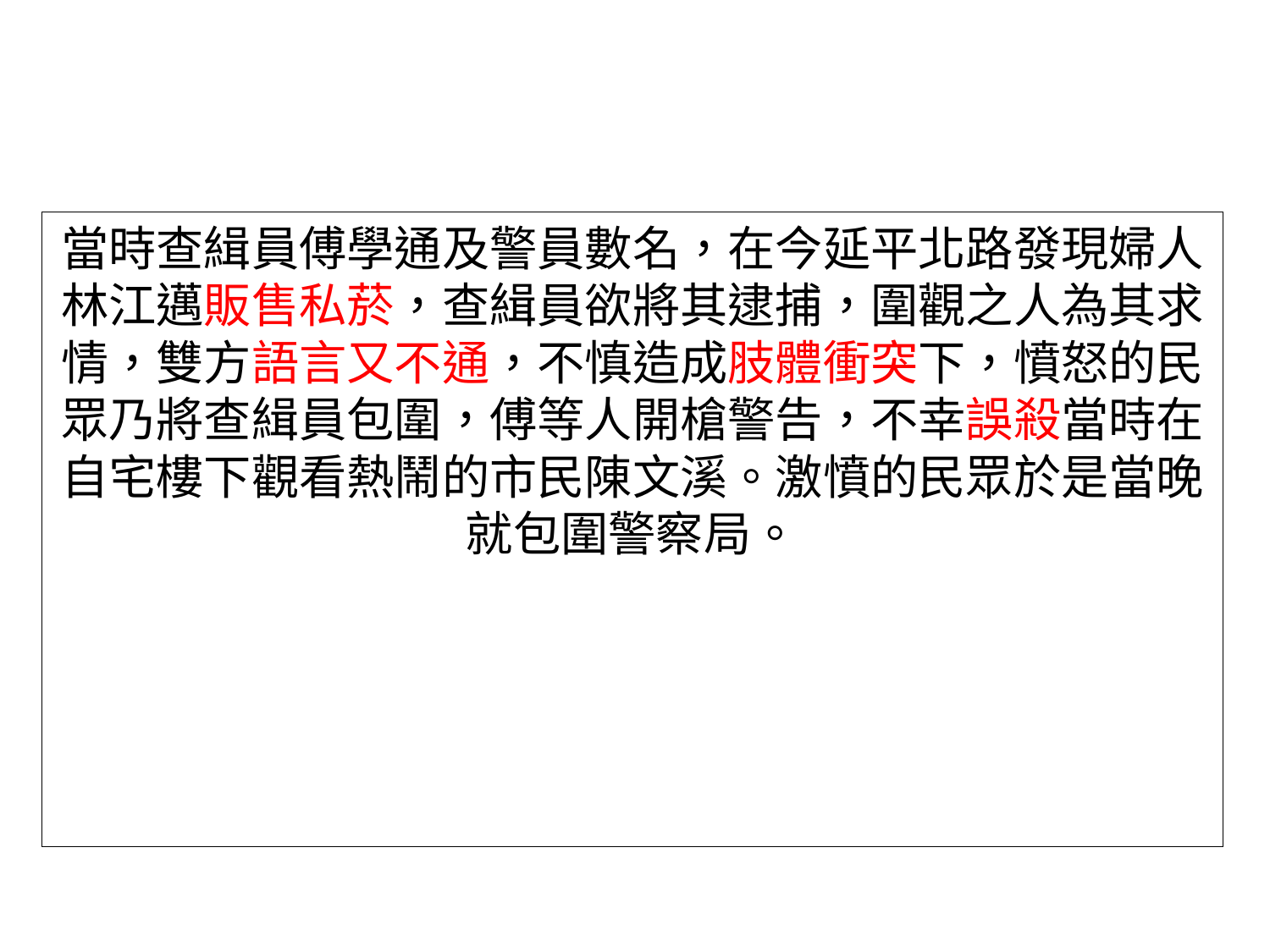

當時查緝員傅學通及警員數名，在今延平北路發現婦人林江邁販售私菸，查緝員欲將其逮捕，圍觀之人為其求情，雙方語言又不通，不慎造成肢體衝突下，憤怒的民眾乃將查緝員包圍，傅等人開槍警告，不幸誤殺當時在自宅樓下觀看熱鬧的市民陳文溪。激憤的民眾於是當晚就包圍警察局。